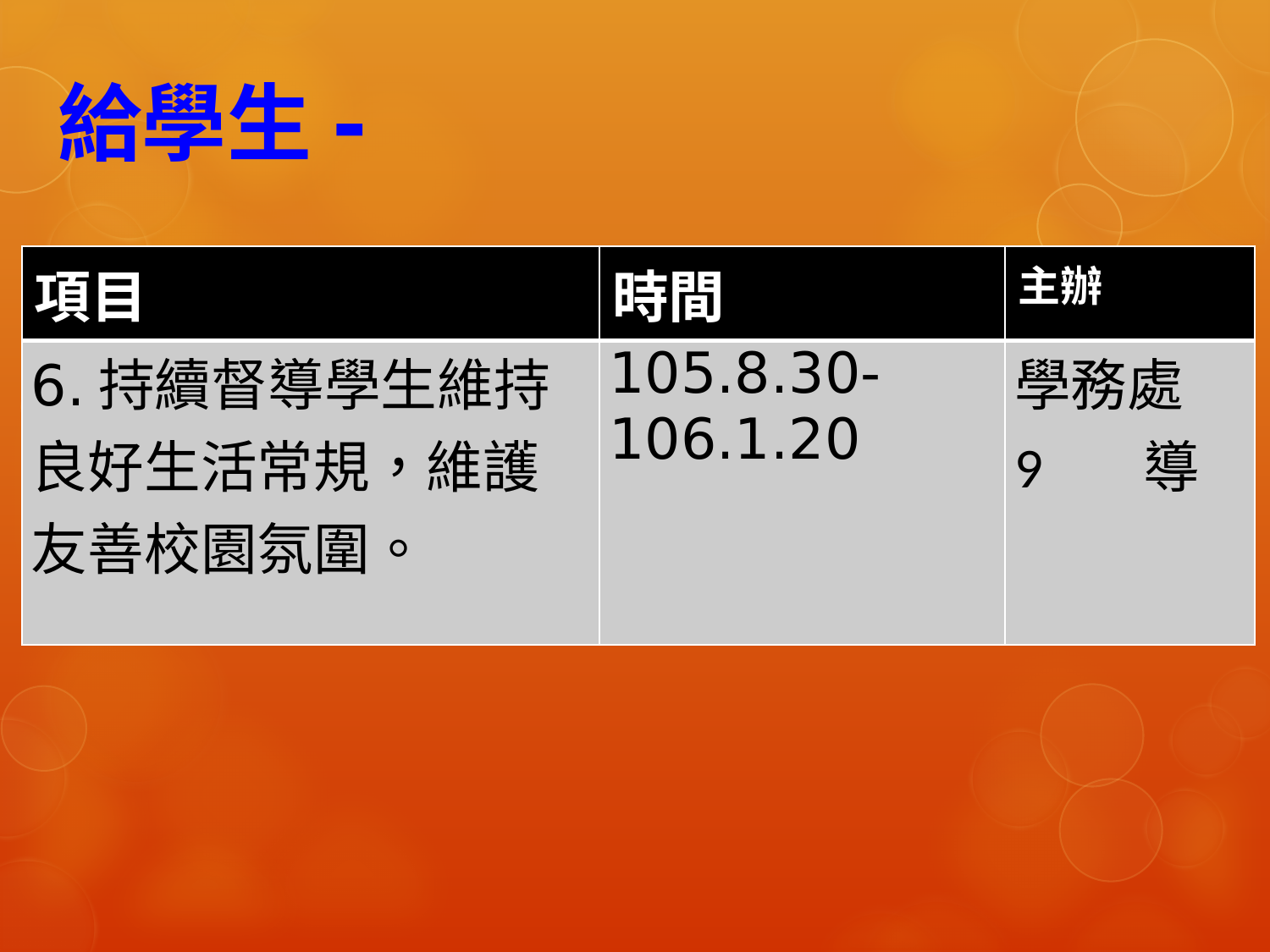

# 給學生-
| 項目 | 時間 | 主辦 |
| --- | --- | --- |
| 6.持續督導學生維持良好生活常規，維護友善校園氛圍。 | 105.8.30-106.1.20 | 學務處 9 導 |